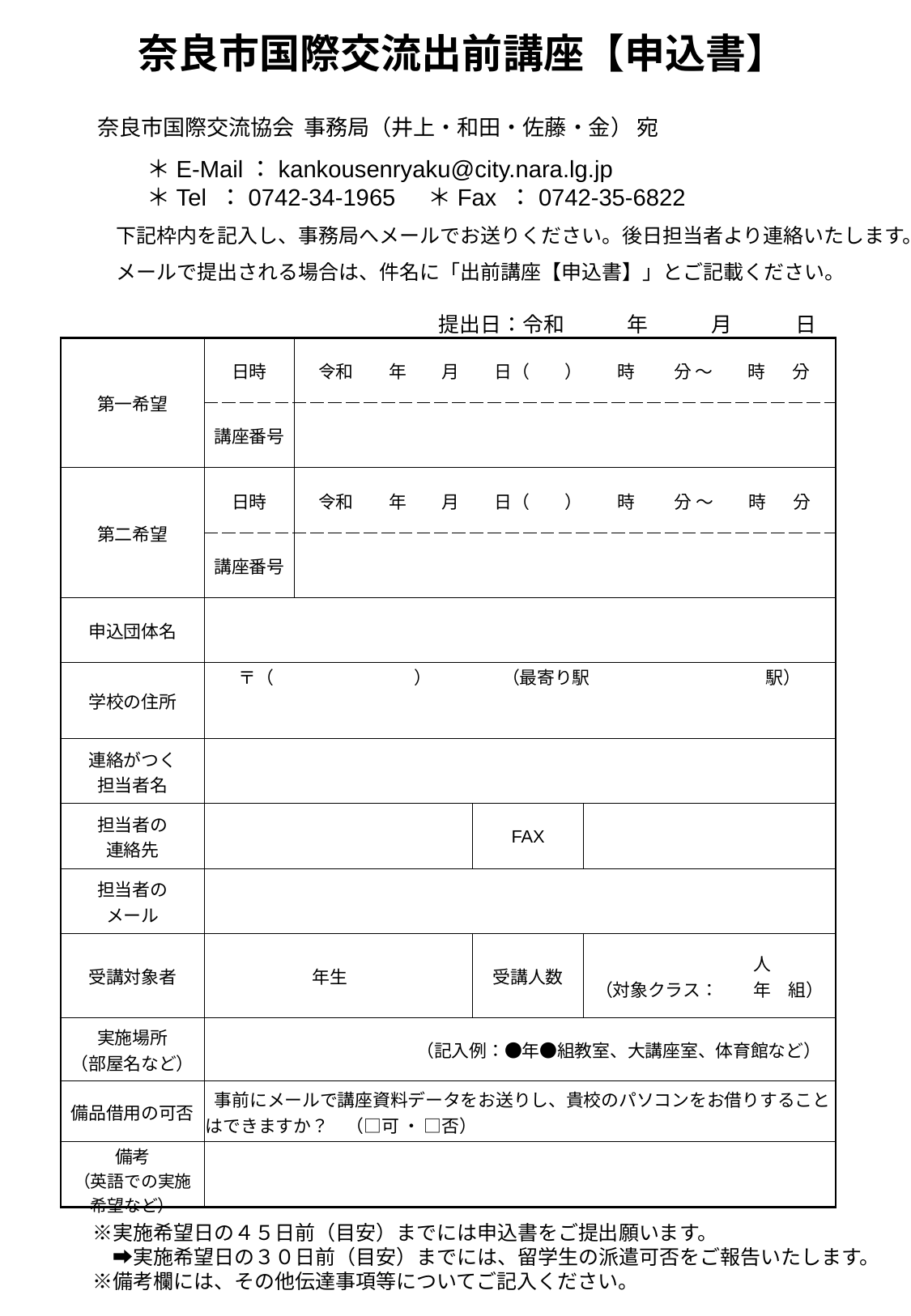

奈良市国際交流出前講座【申込書】
　奈良市国際交流協会  事務局（井上・和田・佐藤・金） 宛
　　　＊E-Mail：kankousenryaku@city.nara.lg.jp
　　　＊Tel ：0742-34-1965    ＊Fax ：0742-35-6822
　　下記枠内を記入し、事務局へメールでお送りください。後日担当者より連絡いたします。
　　メールで提出される場合は、件名に「出前講座【申込書】」とご記載ください。
提出日：令和　　　年　　　月　　　日
| 第一希望 | 日時 | 令和　　年　　月　　日（　　）　　時　 　分 ～　　時 分 |  |  |
| --- | --- | --- | --- | --- |
|  | 講座番号 |  |  |  |
| 第二希望 | 日時 | 令和　　年　　月　　日（　　）　　時　 　分 ～　　時 分 |  |  |
|  | 講座番号 |  |  |  |
| 申込団体名 |  |  |  |  |
| 学校の住所 | 〒（　　　　　　　　）　　　　（最寄り駅　　　　　　　　　　駅） |  |  |  |
| 連絡がつく 担当者名 |  |  |  |  |
| 担当者の 連絡先 |  |  | FAX |  |
| 担当者の メール |  |  |  |  |
| 受講対象者 | 年生 |  | 受講人数 | 人 （対象クラス：　　年　組） |
| 実施場所 （部屋名など） | （記入例：●年●組教室、大講座室、体育館など） |  |  |  |
| 備品借用の可否 | 事前にメールで講座資料データをお送りし、貴校のパソコンをお借りすることはできますか？　（□可 ・ □否） |  |  |  |
| 備考 （英語での実施 希望など） |  |  |  |  |
　※実施希望日の４５日前（目安）までには申込書をご提出願います。
　　➡実施希望日の３０日前（目安）までには、留学生の派遣可否をご報告いたします。
　※備考欄には、その他伝達事項等についてご記入ください。